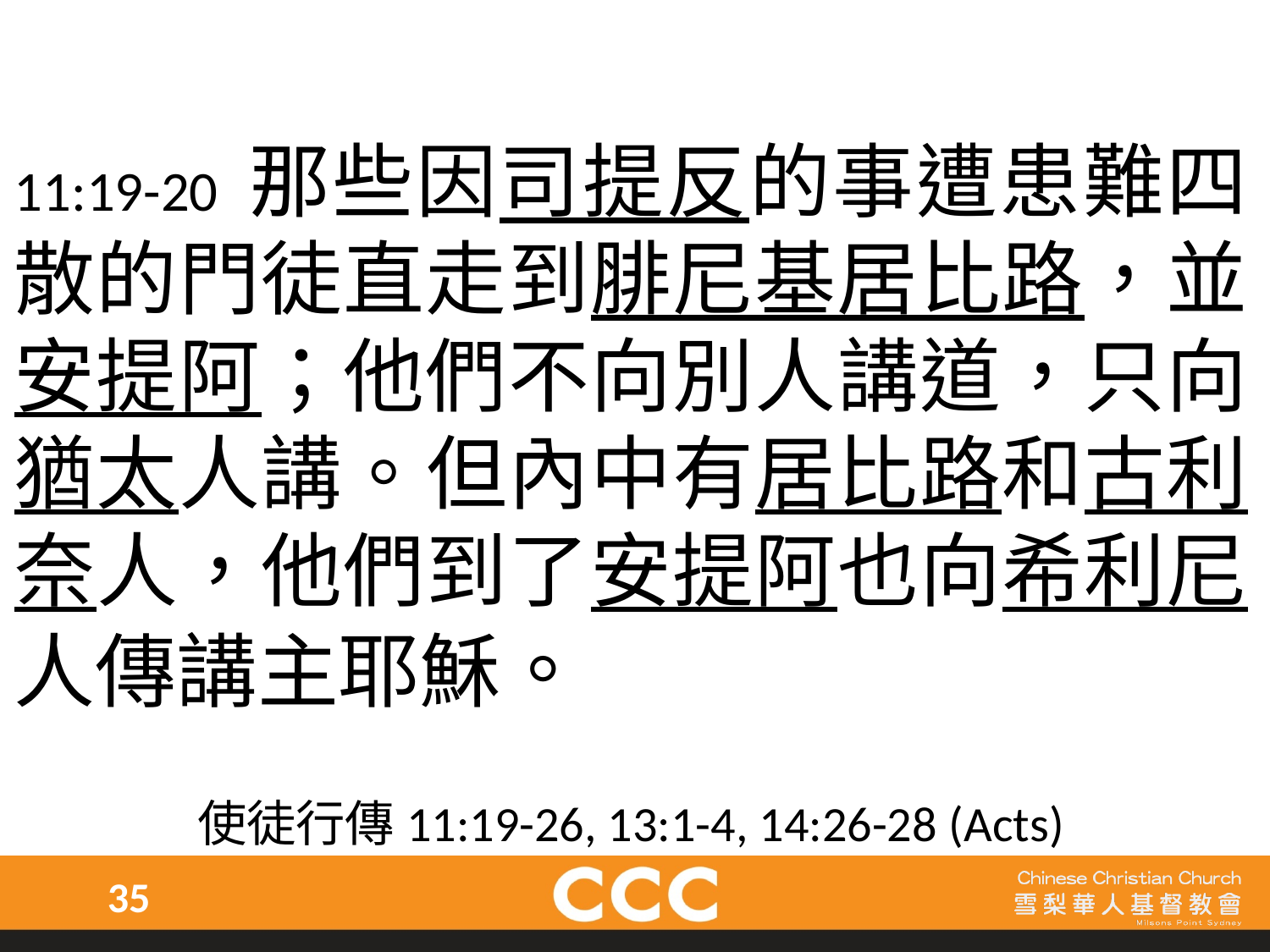

11:19-20 那些因司提反的事遭患難四散的門徒直走到腓尼基居比路，並安提阿；他們不向別人講道，只向猶太人講。但內中有居比路和古利奈人，他們到了安提阿也向希利尼人傳講主耶穌。
使徒行傳11:19-26, 13:1-4, 14:26-28 (Acts)
35